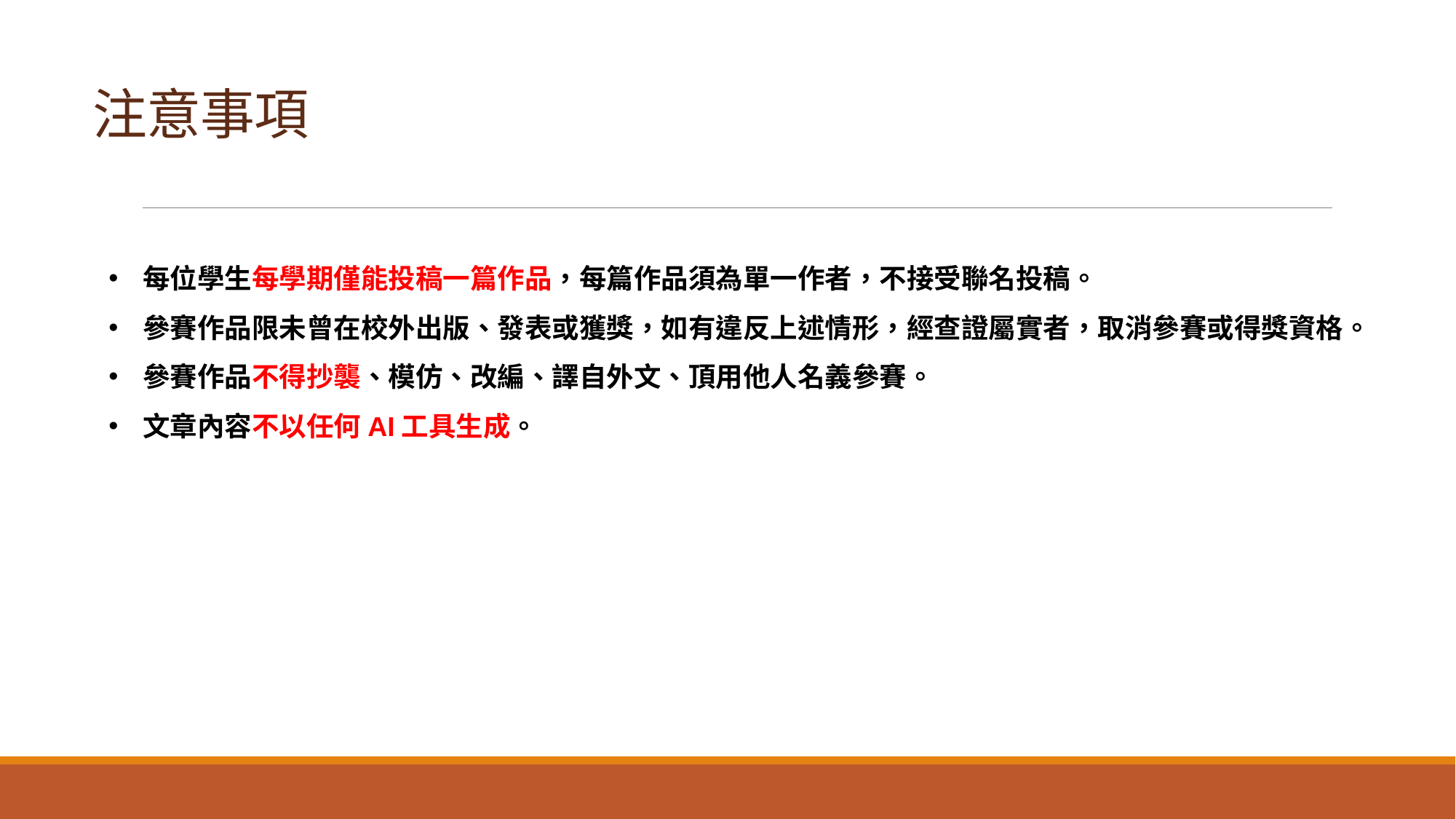

注意事項
每位學生每學期僅能投稿一篇作品，每篇作品須為單一作者，不接受聯名投稿。
參賽作品限未曾在校外出版、發表或獲獎，如有違反上述情形，經查證屬實者，取消參賽或得獎資格。
參賽作品不得抄襲、模仿、改編、譯自外文、頂用他人名義參賽。
文章內容不以任何AI工具生成。